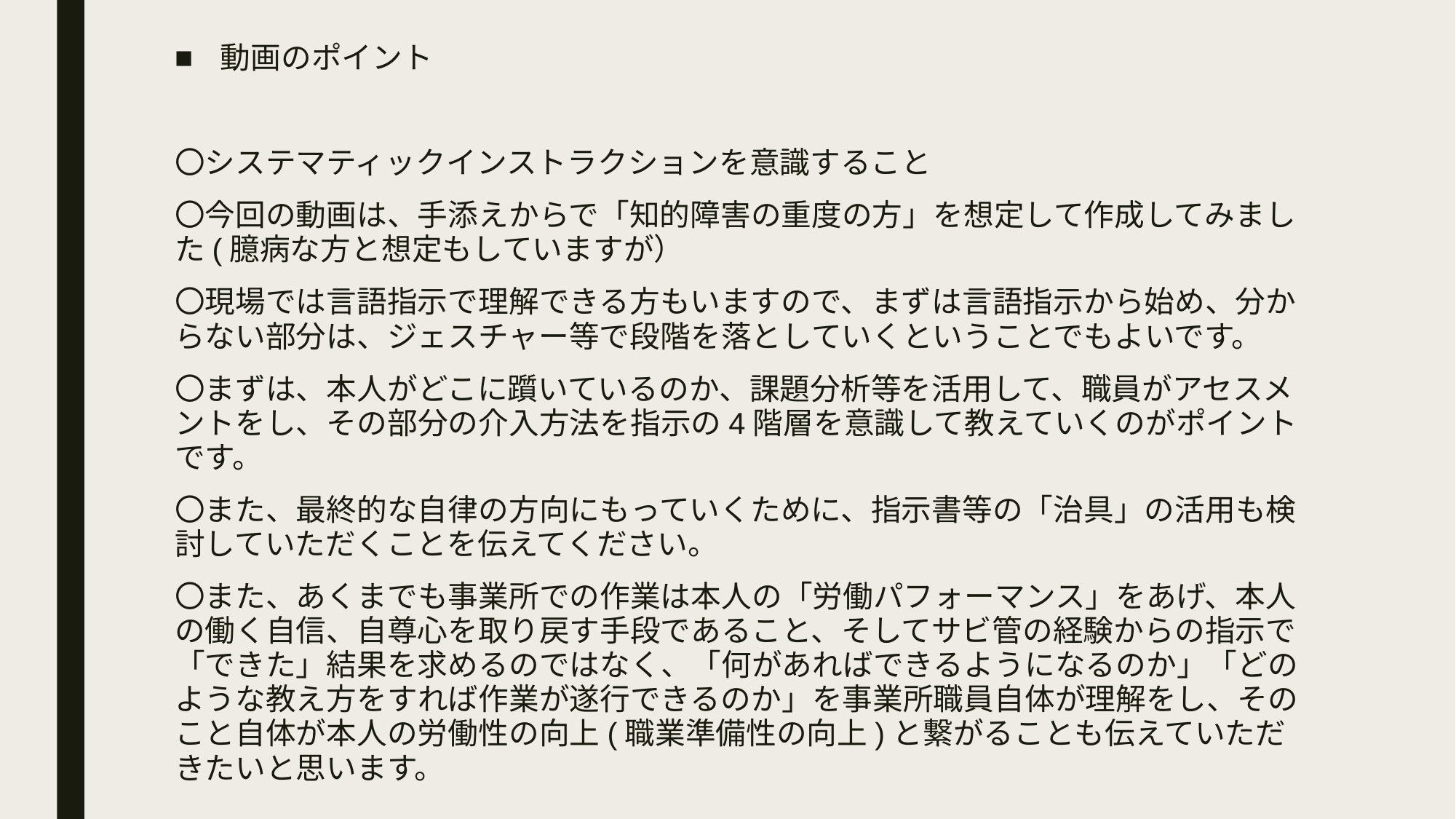

動画のポイント

〇システマティックインストラクションを意識すること
〇今回の動画は、手添えからで「知的障害の重度の方」を想定して作成してみました(臆病な方と想定もしていますが）
〇現場では言語指示で理解できる方もいますので、まずは言語指示から始め、分からない部分は、ジェスチャー等で段階を落としていくということでもよいです。
〇まずは、本人がどこに躓いているのか、課題分析等を活用して、職員がアセスメントをし、その部分の介入方法を指示の4階層を意識して教えていくのがポイントです。
〇また、最終的な自律の方向にもっていくために、指示書等の「治具」の活用も検討していただくことを伝えてください。
〇また、あくまでも事業所での作業は本人の「労働パフォーマンス」をあげ、本人の働く自信、自尊心を取り戻す手段であること、そしてサビ管の経験からの指示で「できた」結果を求めるのではなく、「何があればできるようになるのか」「どのような教え方をすれば作業が遂行できるのか」を事業所職員自体が理解をし、そのこと自体が本人の労働性の向上(職業準備性の向上)と繋がることも伝えていただきたいと思います。